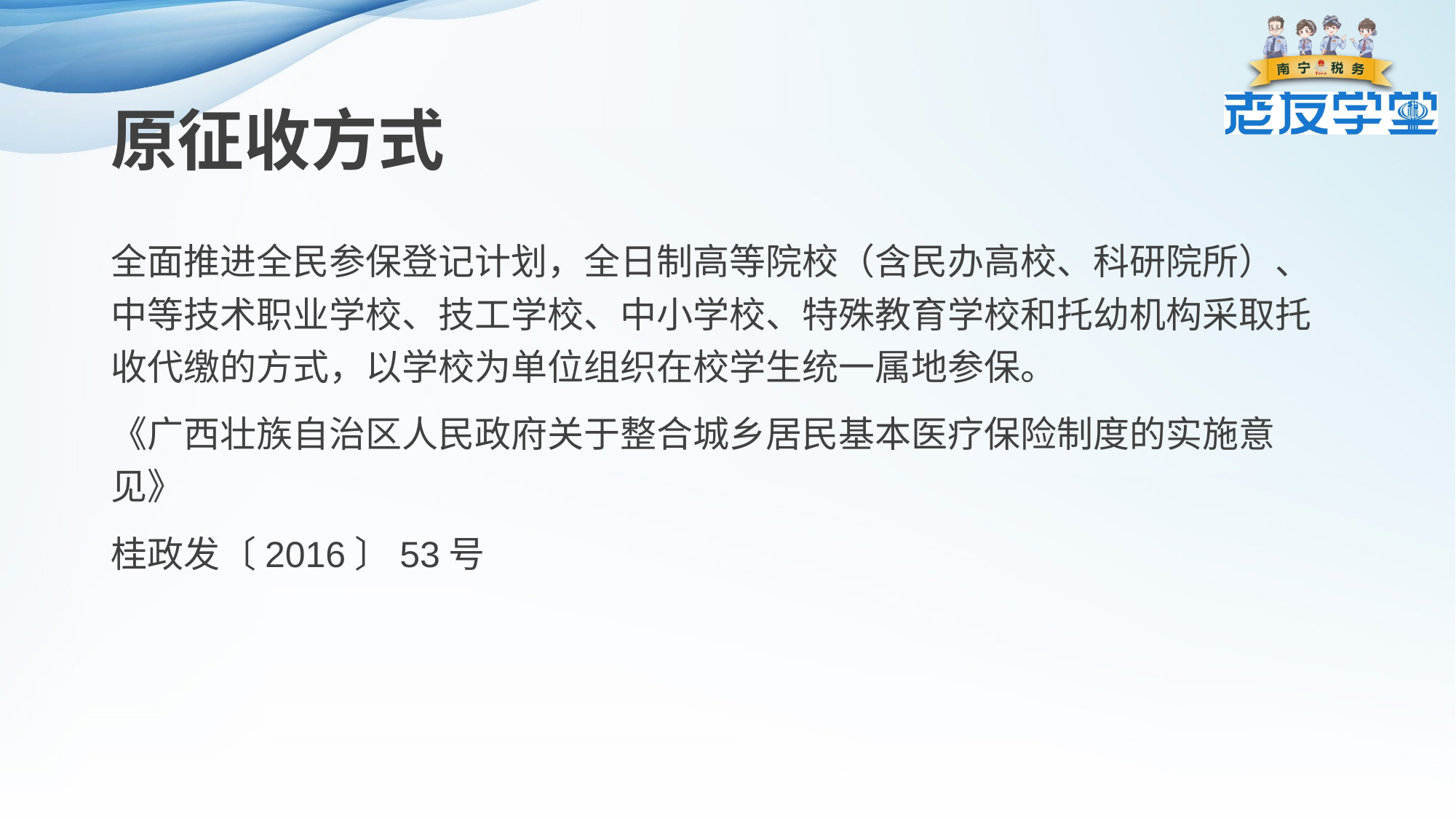

# 原征收方式
全面推进全民参保登记计划，全日制高等院校（含民办高校、科研院所）、中等技术职业学校、技工学校、中小学校、特殊教育学校和托幼机构采取托收代缴的方式，以学校为单位组织在校学生统一属地参保。
《广西壮族自治区人民政府关于整合城乡居民基本医疗保险制度的实施意见》
桂政发〔2016〕53号